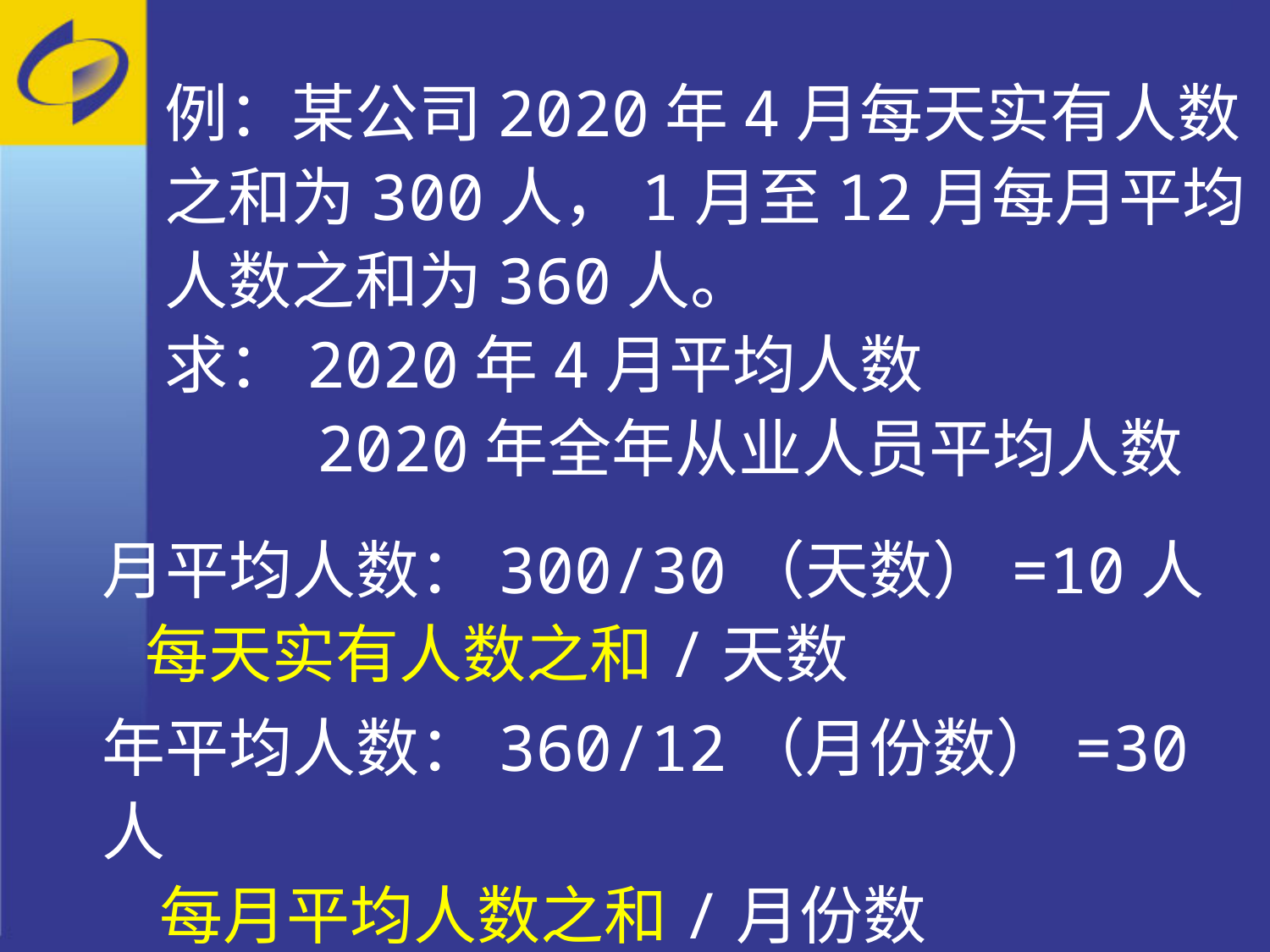

例：某公司2020年4月每天实有人数之和为300人，1月至12月每月平均人数之和为360人。
求：2020年4月平均人数
    2020年全年从业人员平均人数

月平均人数：300/30（天数）=10人
  每天实有人数之和/天数
年平均人数：360/12（月份数）=30人
   每月平均人数之和/月份数